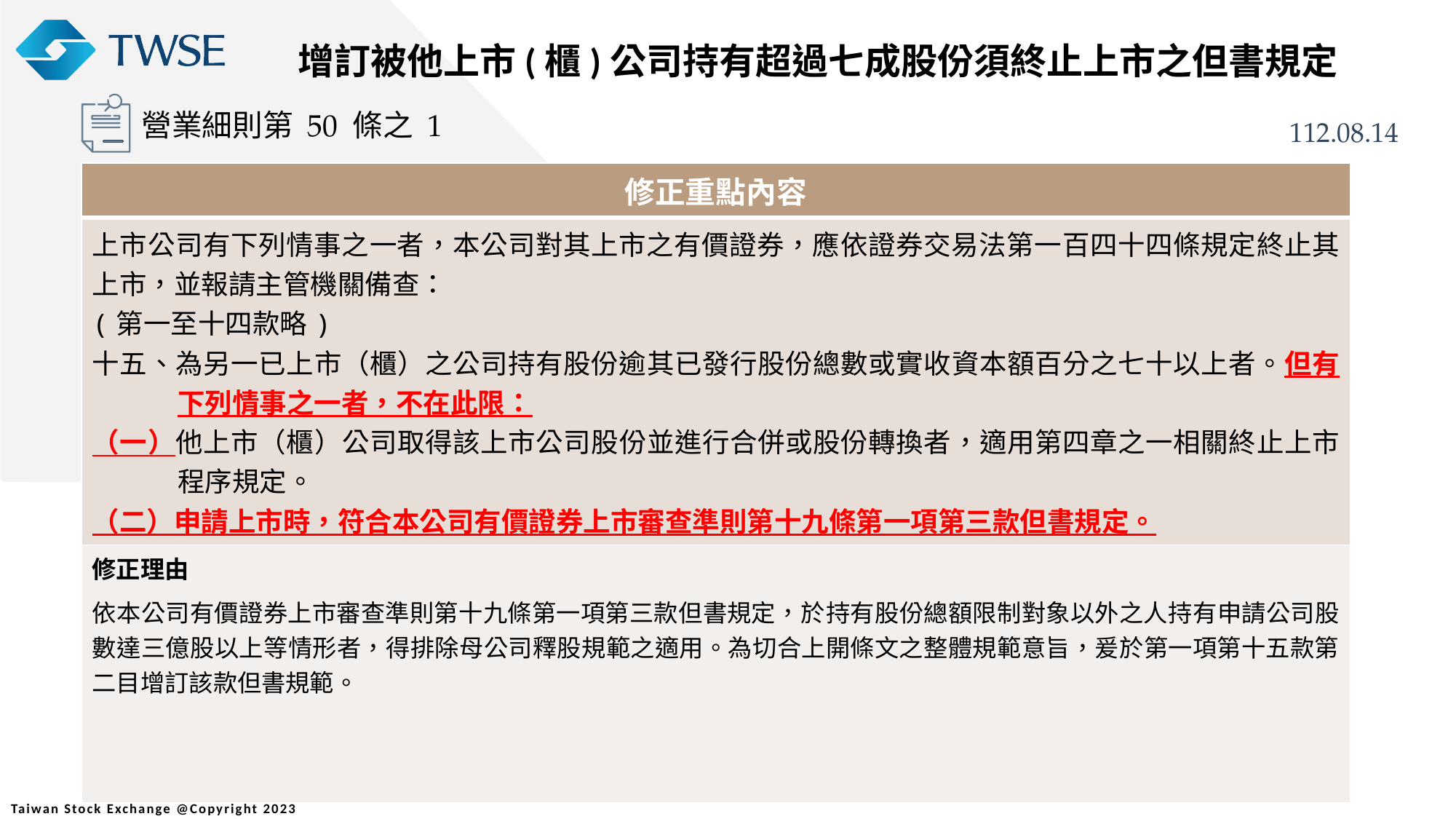

增訂被他上市(櫃)公司持有超過七成股份須終止上市之但書規定

營業細則第 50 條之 1
112.08.14
| 修正重點內容 |
| --- |
| 上市公司有下列情事之一者，本公司對其上市之有價證券，應依證券交易法第一百四十四條規定終止其上市，並報請主管機關備查： (第一至十四款略) 十五、為另一已上市（櫃）之公司持有股份逾其已發行股份總數或實收資本額百分之七十以上者。但有下列情事之一者，不在此限： （一）他上市（櫃）公司取得該上市公司股份並進行合併或股份轉換者，適用第四章之一相關終止上市程序規定。 （二）申請上市時，符合本公司有價證券上市審查準則第十九條第一項第三款但書規定。 |
| 修正理由 依本公司有價證券上市審查準則第十九條第一項第三款但書規定，於持有股份總額限制對象以外之人持有申請公司股數達三億股以上等情形者，得排除母公司釋股規範之適用。為切合上開條文之整體規範意旨，爰於第一項第十五款第二目增訂該款但書規範。 |
20